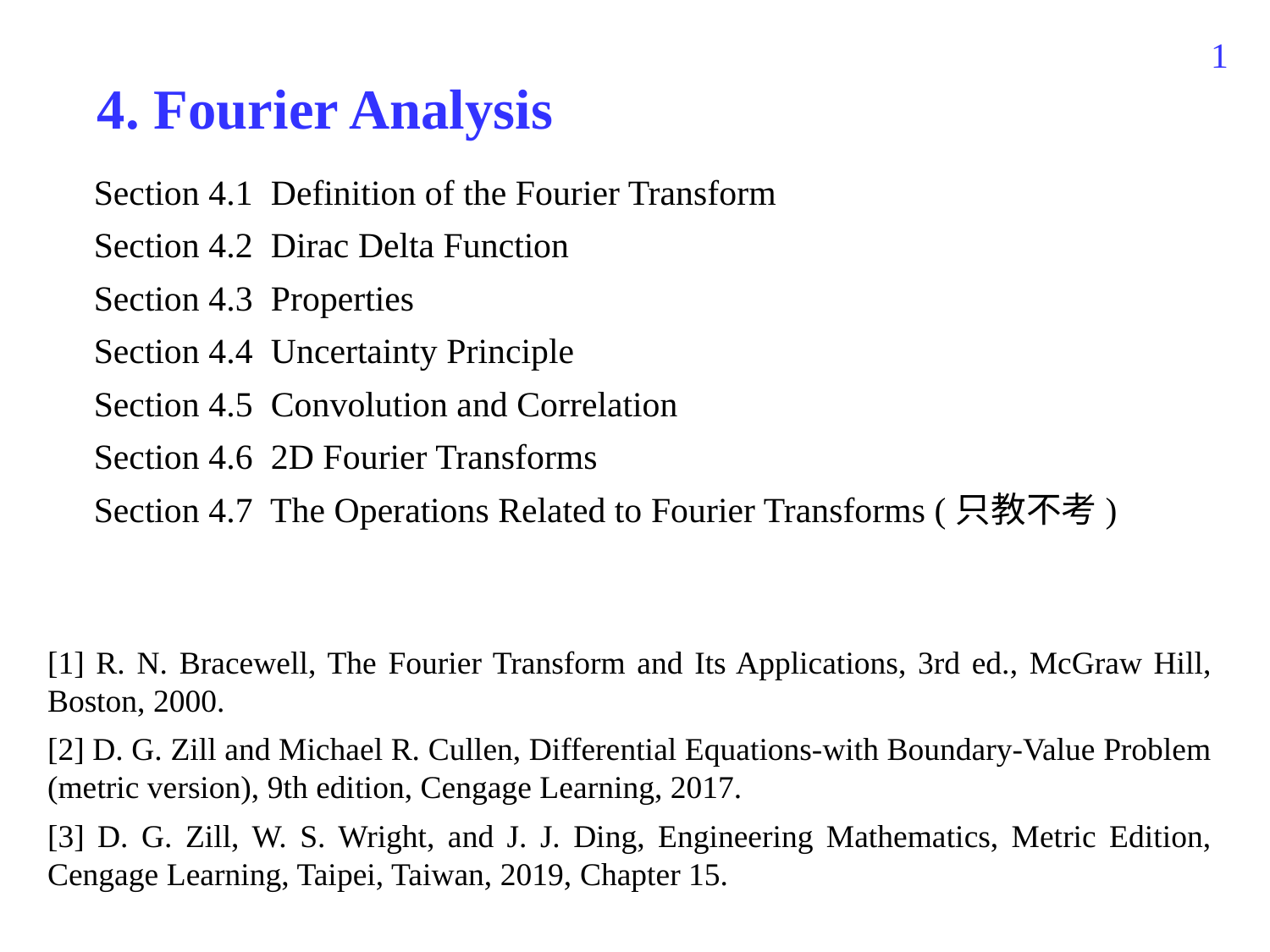

1
4. Fourier Analysis
Section 4.1  Definition of the Fourier Transform
Section 4.2  Dirac Delta Function
Section 4.3  Properties
Section 4.4  Uncertainty Principle
Section 4.5  Convolution and Correlation
Section 4.6  2D Fourier Transforms
Section 4.7  The Operations Related to Fourier Transforms (只教不考)
[1] R. N. Bracewell, The Fourier Transform and Its Applications, 3rd ed., McGraw Hill, Boston, 2000.
[2] D. G. Zill and Michael R. Cullen, Differential Equations-with Boundary-Value Problem (metric version), 9th edition, Cengage Learning, 2017.
[3] D. G. Zill, W. S. Wright, and J. J. Ding, Engineering Mathematics, Metric Edition, Cengage Learning, Taipei, Taiwan, 2019, Chapter 15.